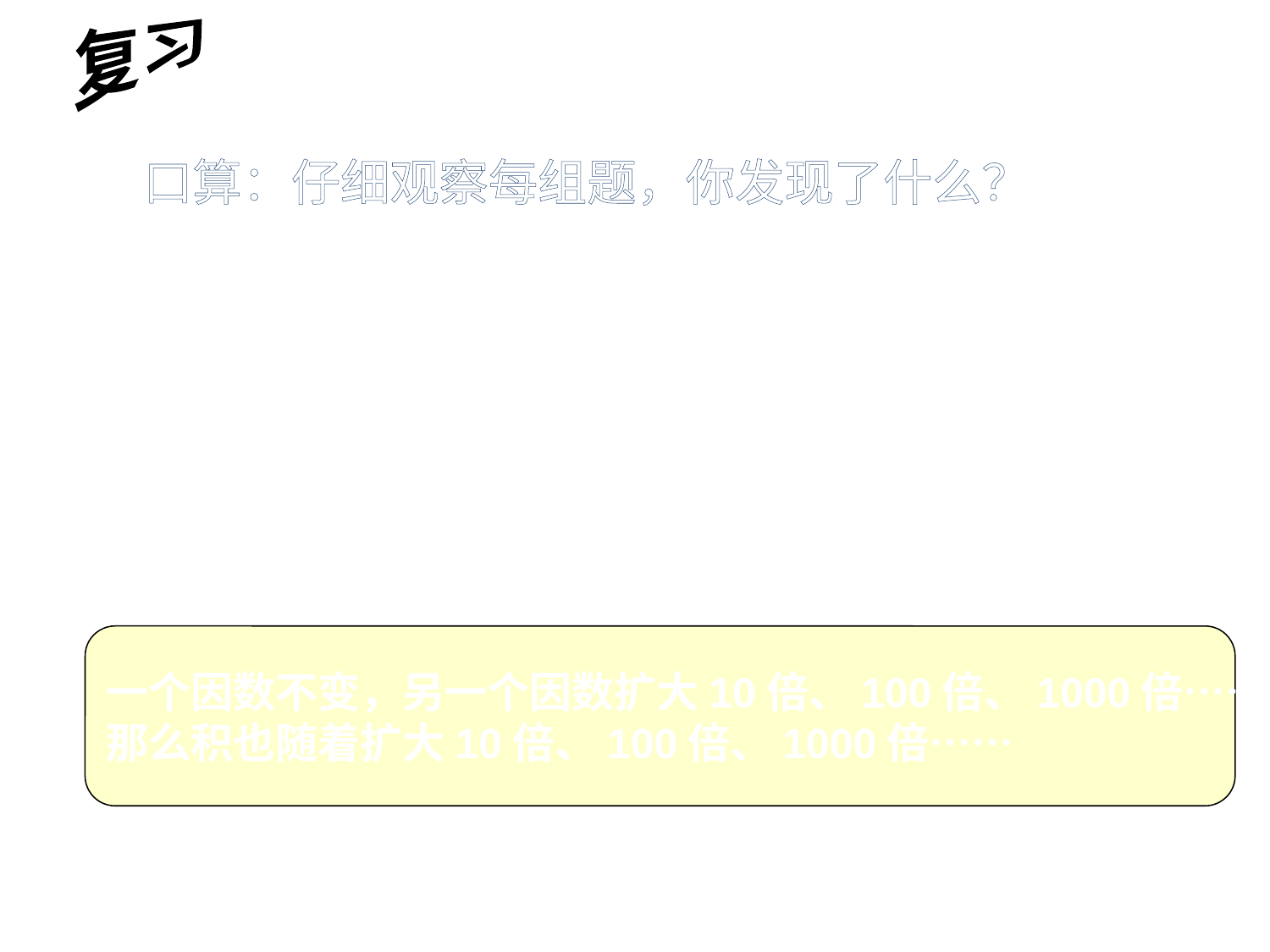

复习
# 口算：仔细观察每组题，你发现了什么？
20
6
3X2=                     5X4=
30X2=                  5X40=
300X2=                5X400=
3000X2=              5X4000=
200
60
2000
600
20000
6000
一个因数不变，另一个因数扩大10倍、100倍、1000倍……
那么积也随着扩大10倍、100倍、1000倍……